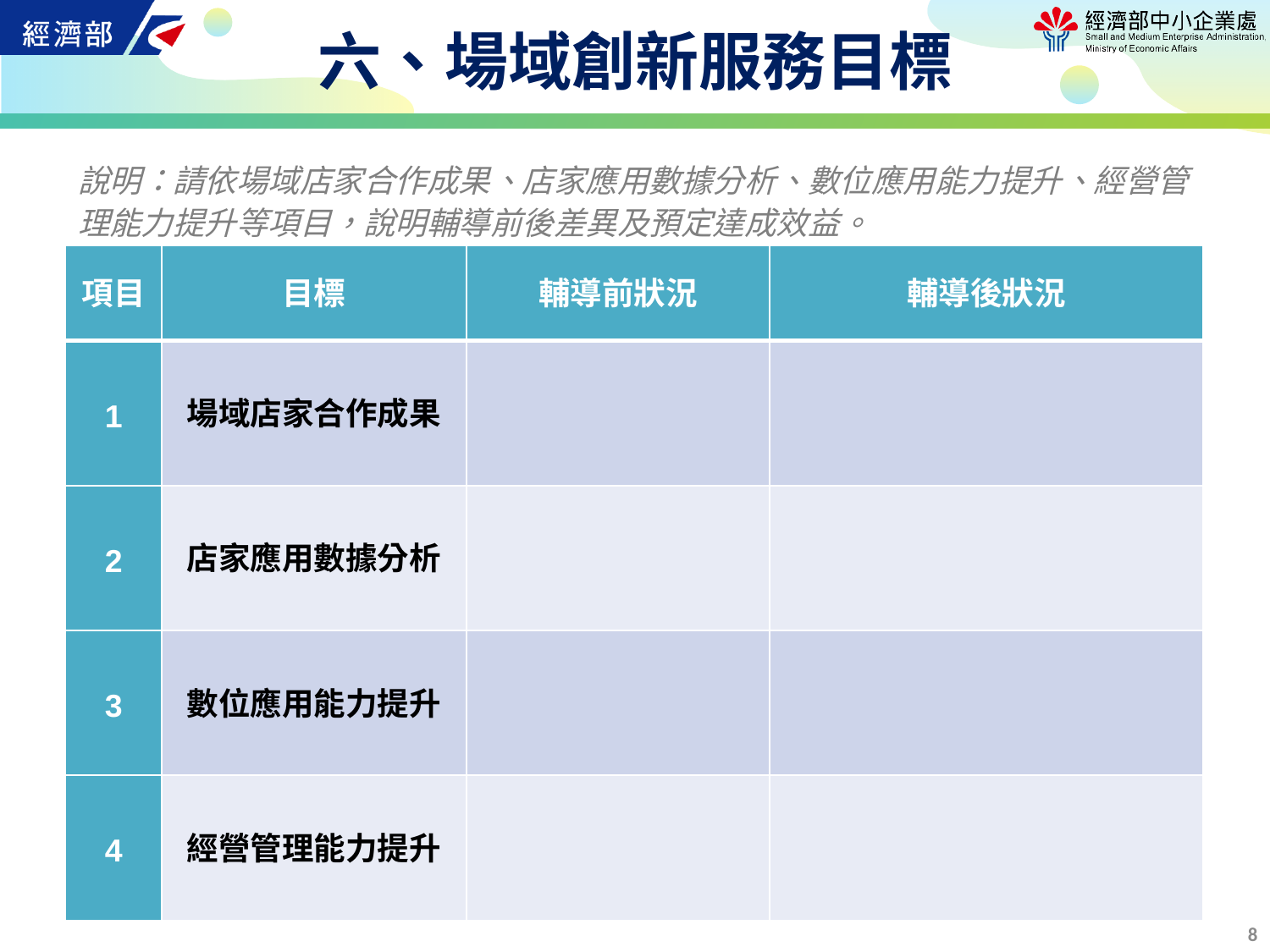

# 六、場域創新服務目標
說明：請依場域店家合作成果、店家應用數據分析、數位應用能力提升、經營管理能力提升等項目，說明輔導前後差異及預定達成效益。
| 項目 | 目標 | 輔導前狀況 | 輔導後狀況 |
| --- | --- | --- | --- |
| 1 | 場域店家合作成果 |  |  |
| 2 | 店家應用數據分析 |  |  |
| 3 | 數位應用能力提升 |  |  |
| 4 | 經營管理能力提升 |  |  |
8